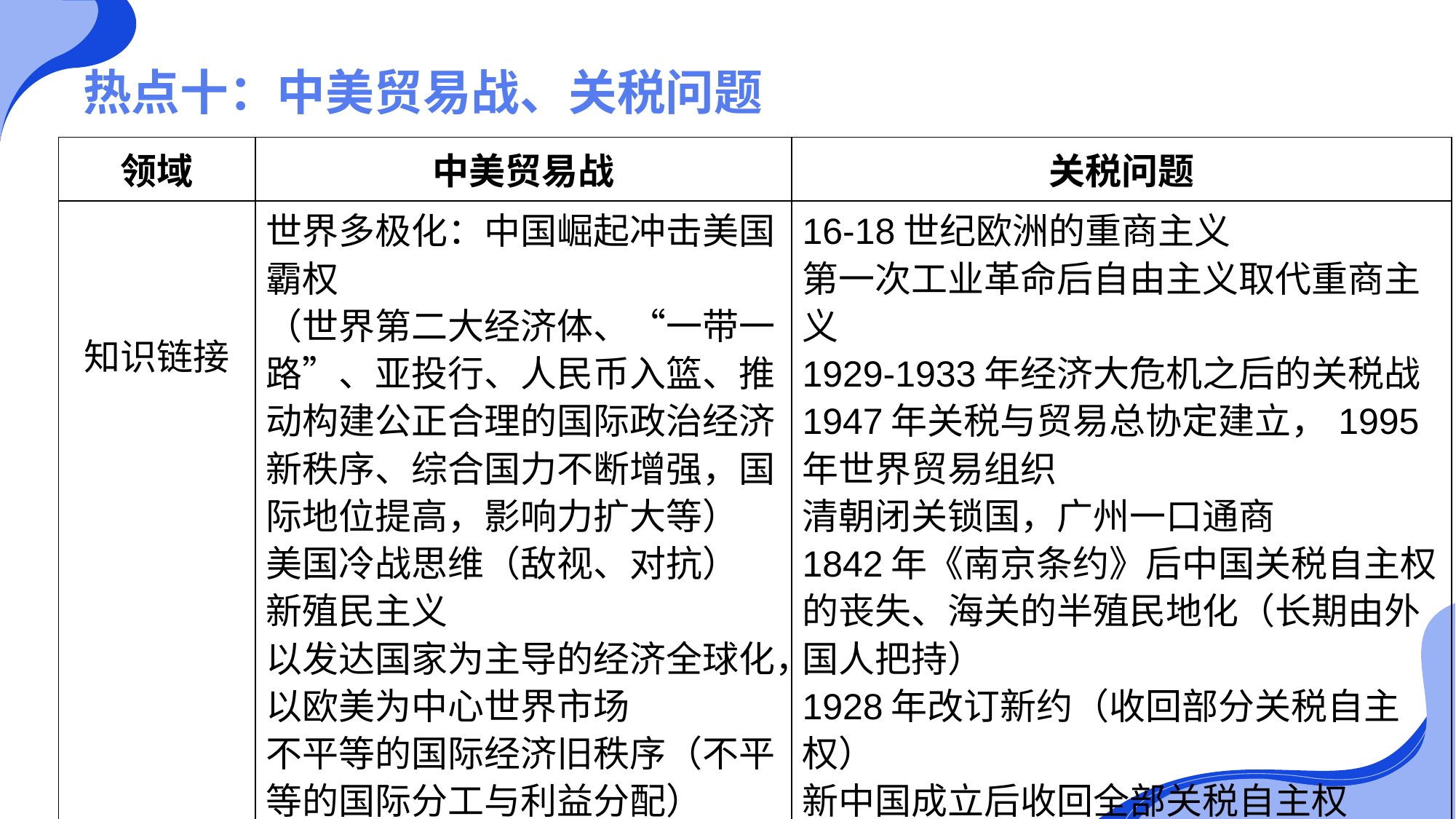

# 热点十：中美贸易战、关税问题
| 领域 | 中美贸易战 | 关税问题 |
| --- | --- | --- |
| 知识链接 | 世界多极化：中国崛起冲击美国霸权 （世界第二大经济体、“一带一路”、亚投行、人民币入篮、推动构建公正合理的国际政治经济新秩序、综合国力不断增强，国际地位提高，影响力扩大等） 美国冷战思维（敌视、对抗） 新殖民主义 以发达国家为主导的经济全球化，以欧美为中心世界市场 不平等的国际经济旧秩序（不平等的国际分工与利益分配） 贸易保护主义 | 16-18世纪欧洲的重商主义 第一次工业革命后自由主义取代重商主义 1929-1933年经济大危机之后的关税战 1947年关税与贸易总协定建立，1995年世界贸易组织 清朝闭关锁国，广州一口通商 1842年《南京条约》后中国关税自主权的丧失、海关的半殖民地化（长期由外国人把持） 1928年改订新约（收回部分关税自主权） 新中国成立后收回全部关税自主权 |